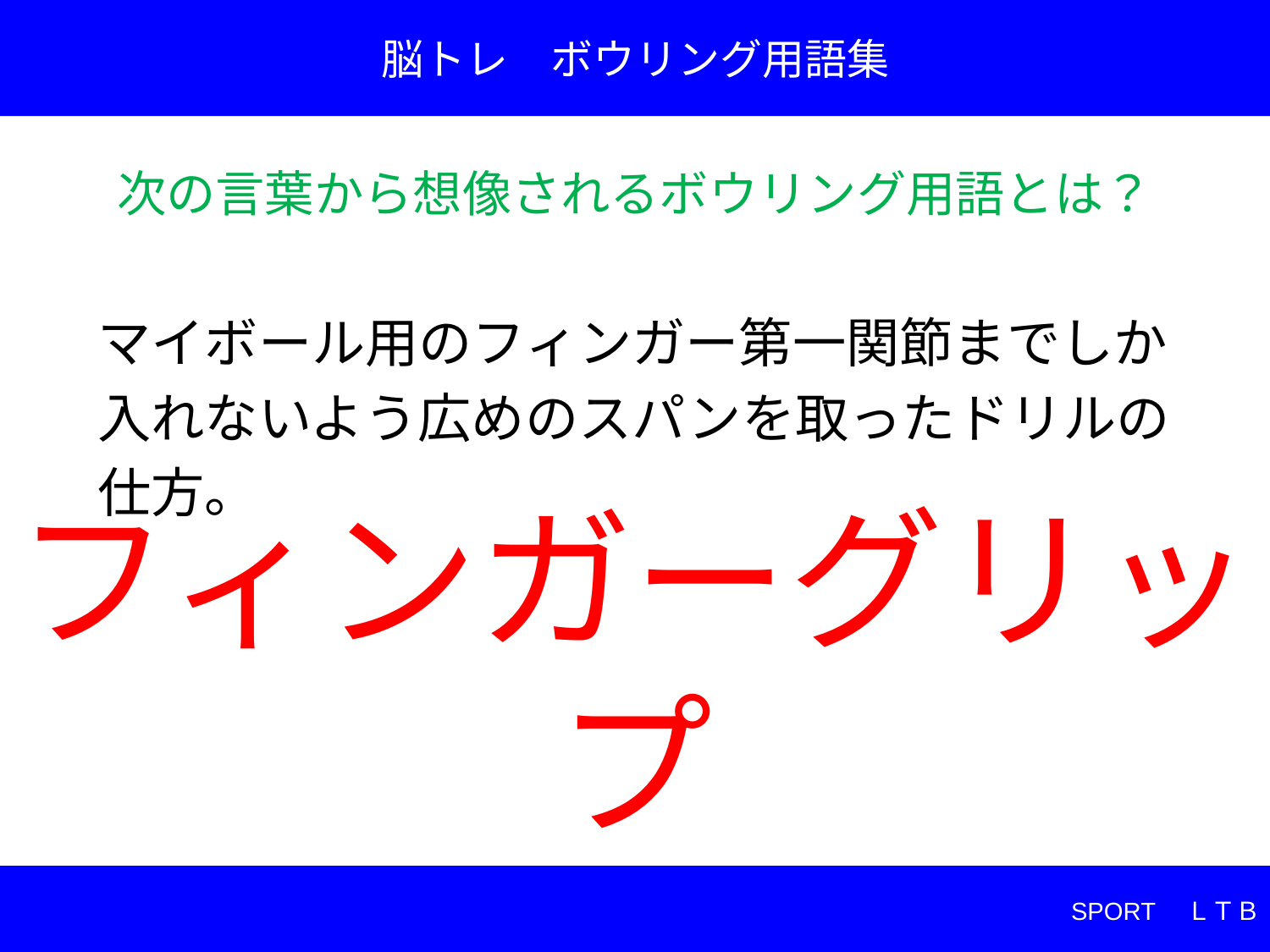

脳トレ　ボウリング用語集
次の言葉から想像されるボウリング用語とは？
マイボール用のフィンガー第一関節までしか
入れないよう広めのスパンを取ったドリルの
仕方。
# フィンガーグリップ
SPORT　ＬＴＢ